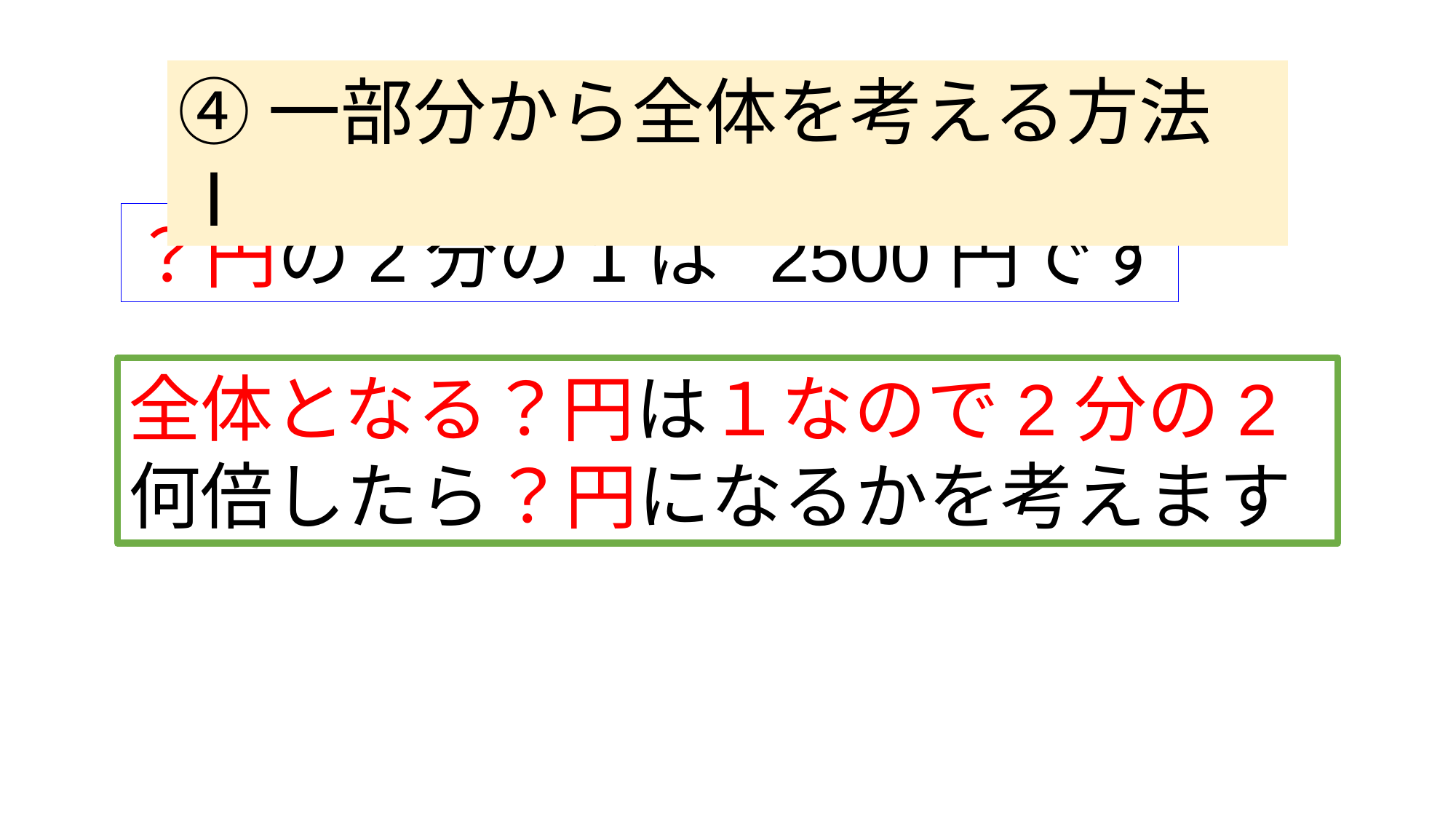

④一部分から全体を考える方法Ⅰ
？円の2分の1は  2500円です
全体となる？円は１なので2分の2
何倍したら？円になるかを考えます